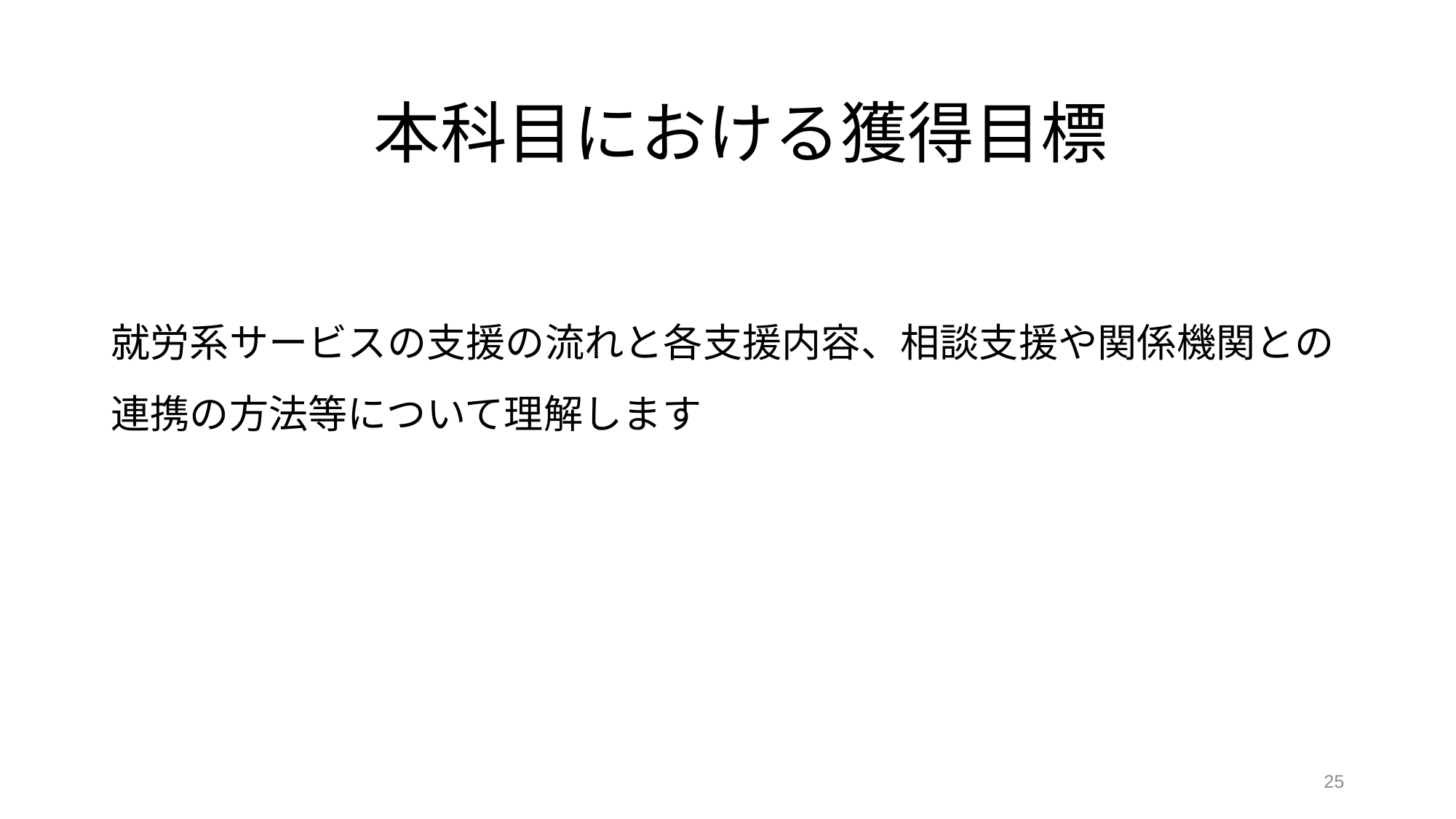

# 本科目における獲得目標

就労系サービスの支援の流れと各支援内容、相談支援や関係機関との連携の方法等について理解します

25